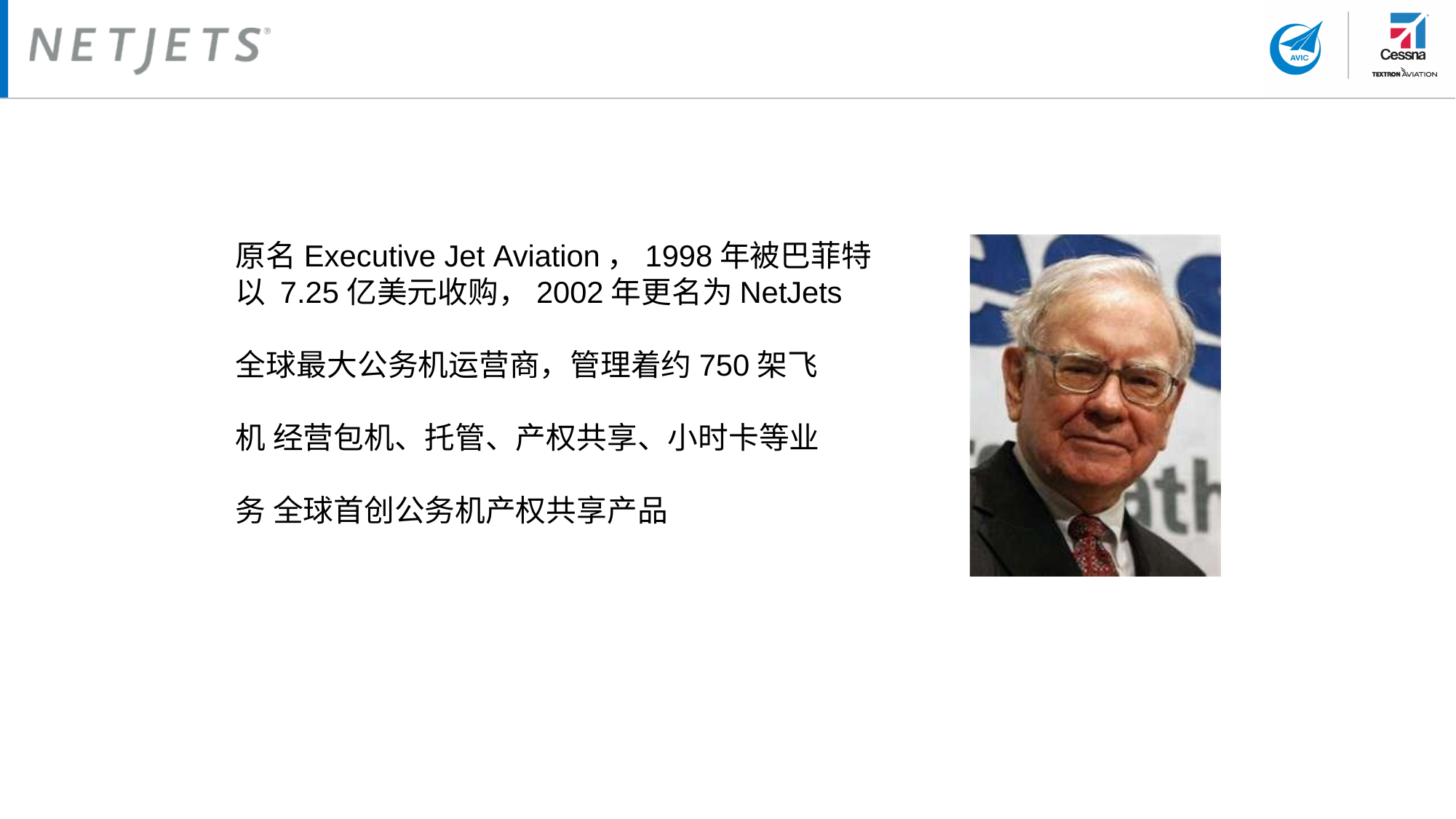

原名Executive Jet Aviation，1998年被巴菲特以 7.25亿美元收购，2002年更名为NetJets
全球最大公务机运营商，管理着约750架飞机 经营包机、托管、产权共享、小时卡等业务 全球首创公务机产权共享产品